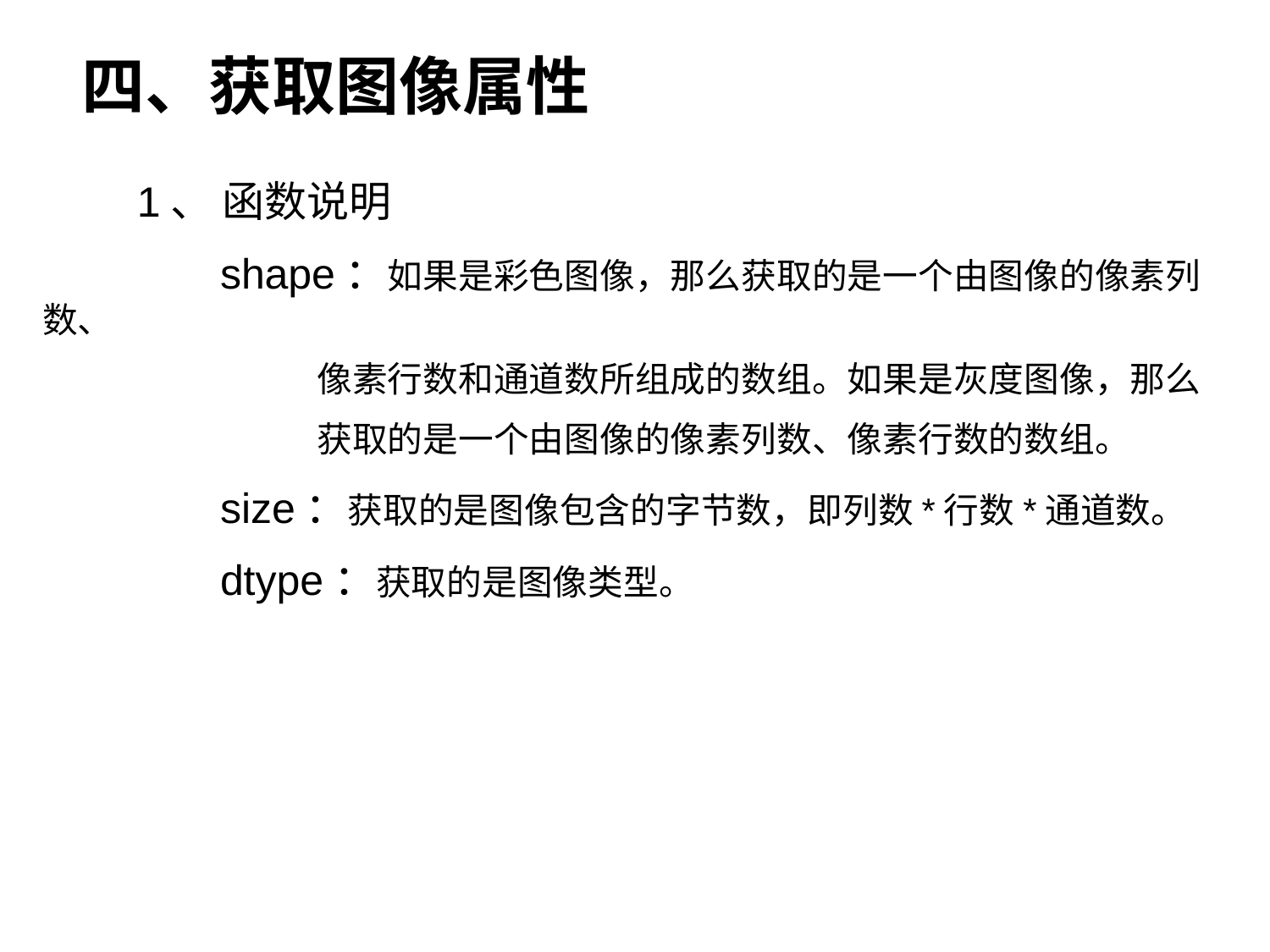

四、获取图像属性
        1、 函数说明
               shape：如果是彩色图像，那么获取的是一个由图像的像素列数、
                                  像素行数和通道数所组成的数组。如果是灰度图像，那么
                                  获取的是一个由图像的像素列数、像素行数的数组。
               size：获取的是图像包含的字节数，即列数*行数*通道数。
               dtype：获取的是图像类型。